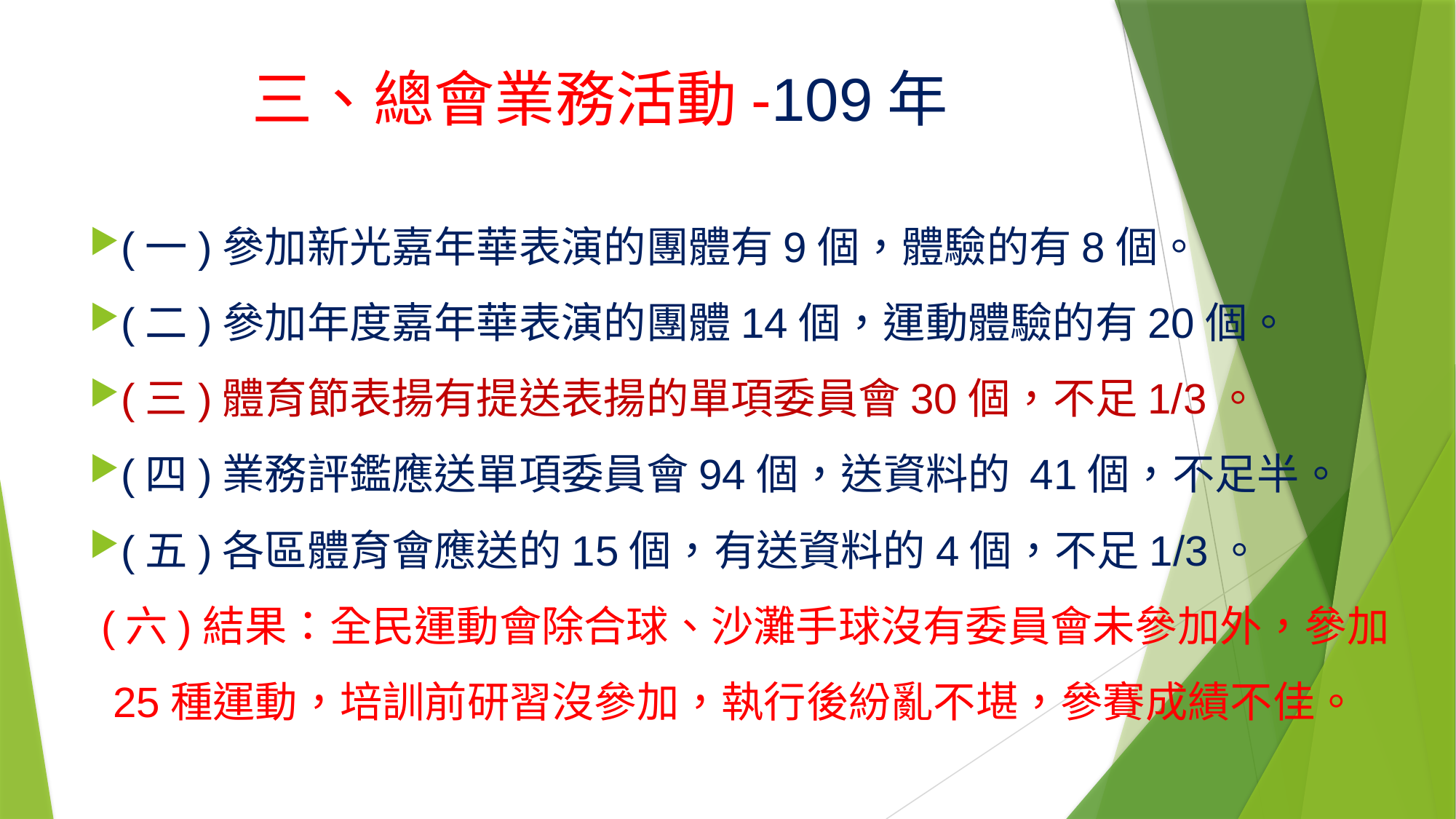

# 三、總會業務活動-109年
(一)參加新光嘉年華表演的團體有9個，體驗的有8個。
(二)參加年度嘉年華表演的團體14個，運動體驗的有20個。
(三)體育節表揚有提送表揚的單項委員會30個，不足1/3。
(四)業務評鑑應送單項委員會94個，送資料的 41個，不足半。
(五)各區體育會應送的15個，有送資料的4個，不足1/3。
 (六)結果：全民運動會除合球、沙灘手球沒有委員會未參加外，參加
  25種運動，培訓前研習沒參加，執行後紛亂不堪，參賽成績不佳。